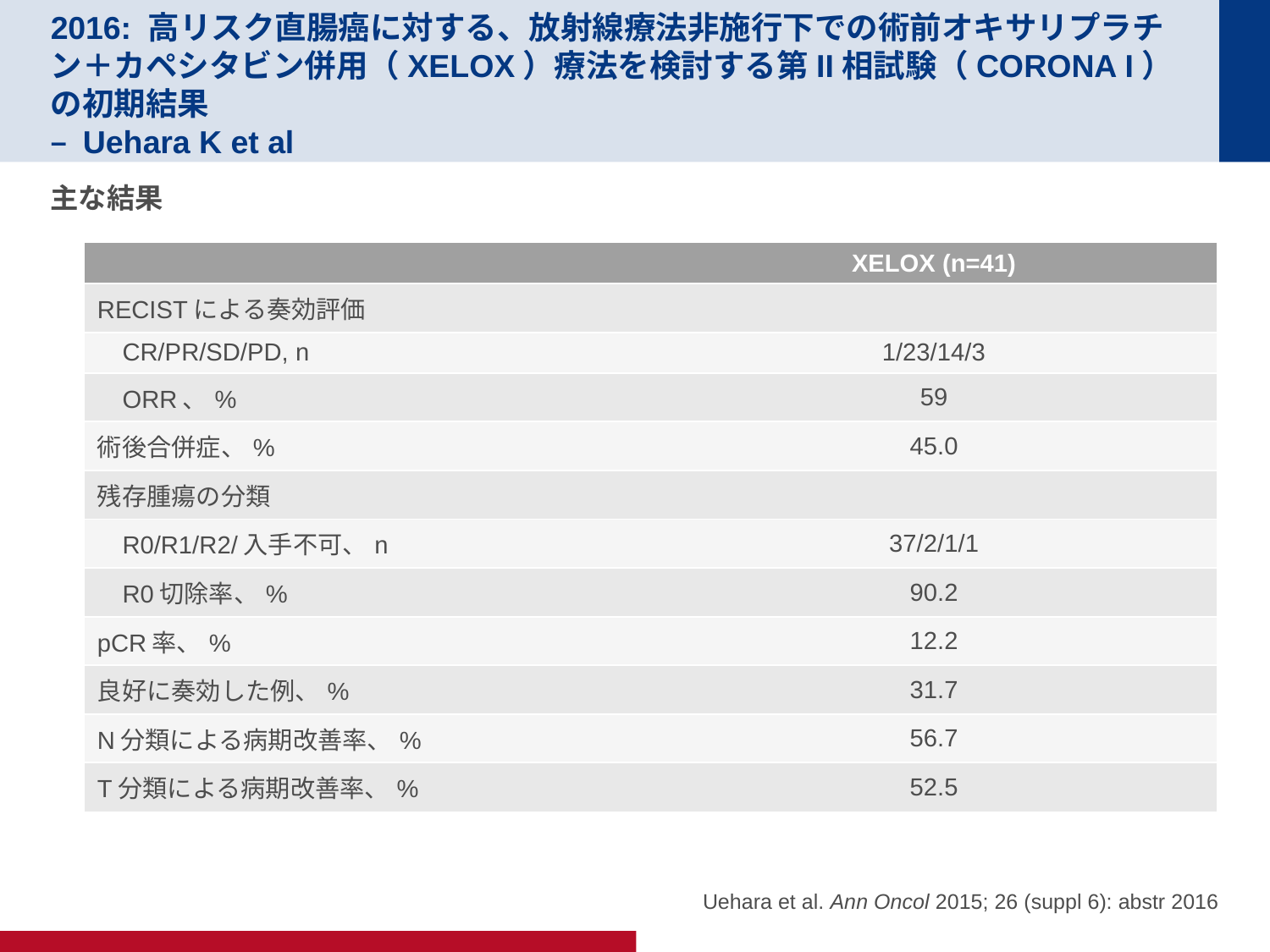

# 2016: 高リスク直腸癌に対する、放射線療法非施行下での術前オキサリプラチン＋カペシタビン併用（XELOX）療法を検討する第II相試験（CORONA I）の初期結果 – Uehara K et al
主な結果

|  | XELOX (n=41) |
| --- | --- |
| RECISTによる奏効評価 |  |
| CR/PR/SD/PD, n | 1/23/14/3 |
| ORR、% | 59 |
| 術後合併症、% | 45.0 |
| 残存腫瘍の分類 |  |
| R0/R1/R2/入手不可、n | 37/2/1/1 |
| R0切除率、% | 90.2 |
| pCR率、% | 12.2 |
| 良好に奏効した例、% | 31.7 |
| N分類による病期改善率、% | 56.7 |
| T分類による病期改善率、% | 52.5 |

Uehara et al. Ann Oncol 2015; 26 (suppl 6): abstr 2016